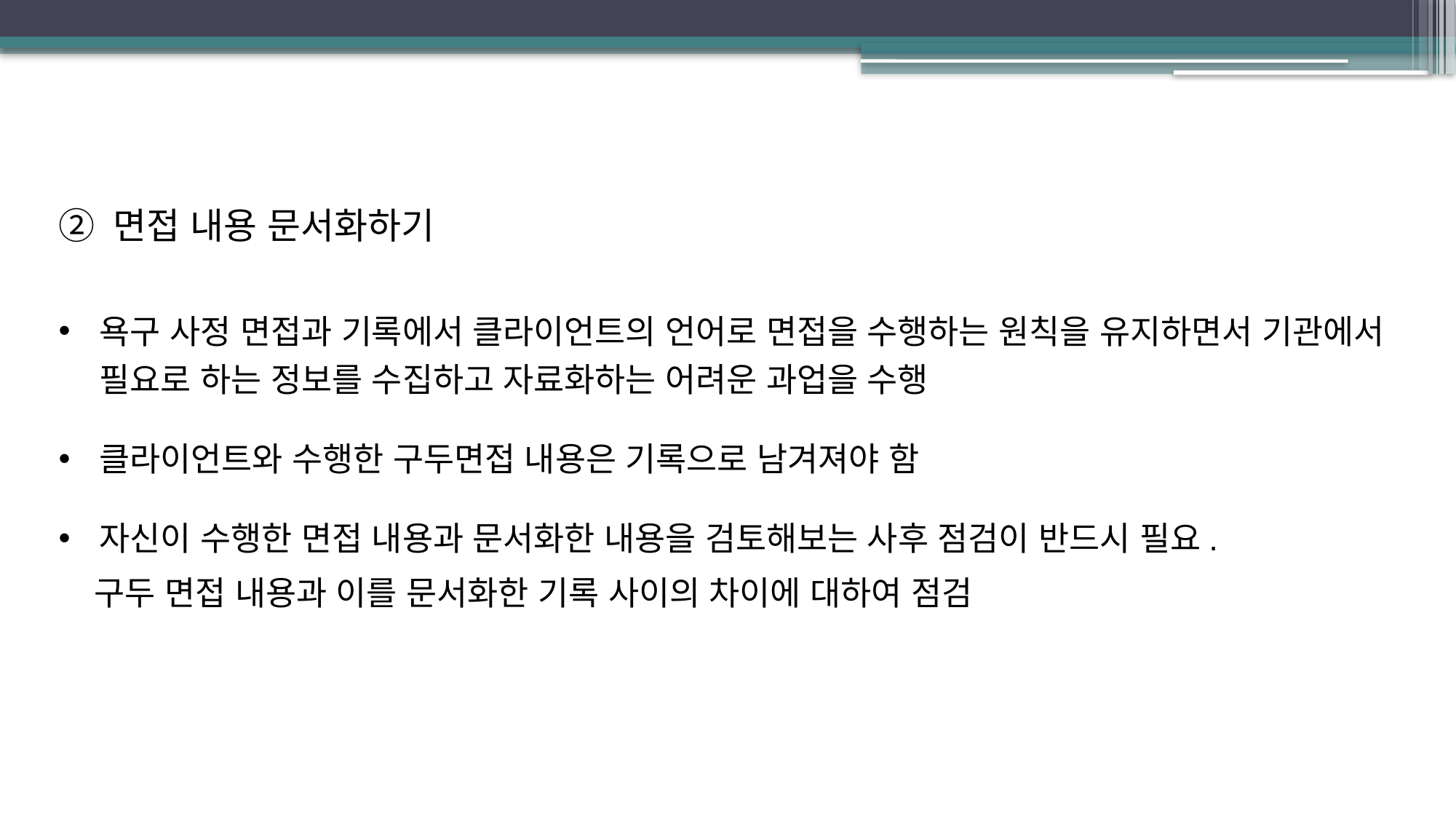

면접 내용 문서화하기

욕구 사정 면접과 기록에서 클라이언트의 언어로 면접을 수행하는 원칙을 유지하면서 기관에서 필요로 하는 정보를 수집하고 자료화하는 어려운 과업을 수행

클라이언트와 수행한 구두면접 내용은 기록으로 남겨져야 함

자신이 수행한 면접 내용과 문서화한 내용을 검토해보는 사후 점검이 반드시 필요.
   구두 면접 내용과 이를 문서화한 기록 사이의 차이에 대하여 점검